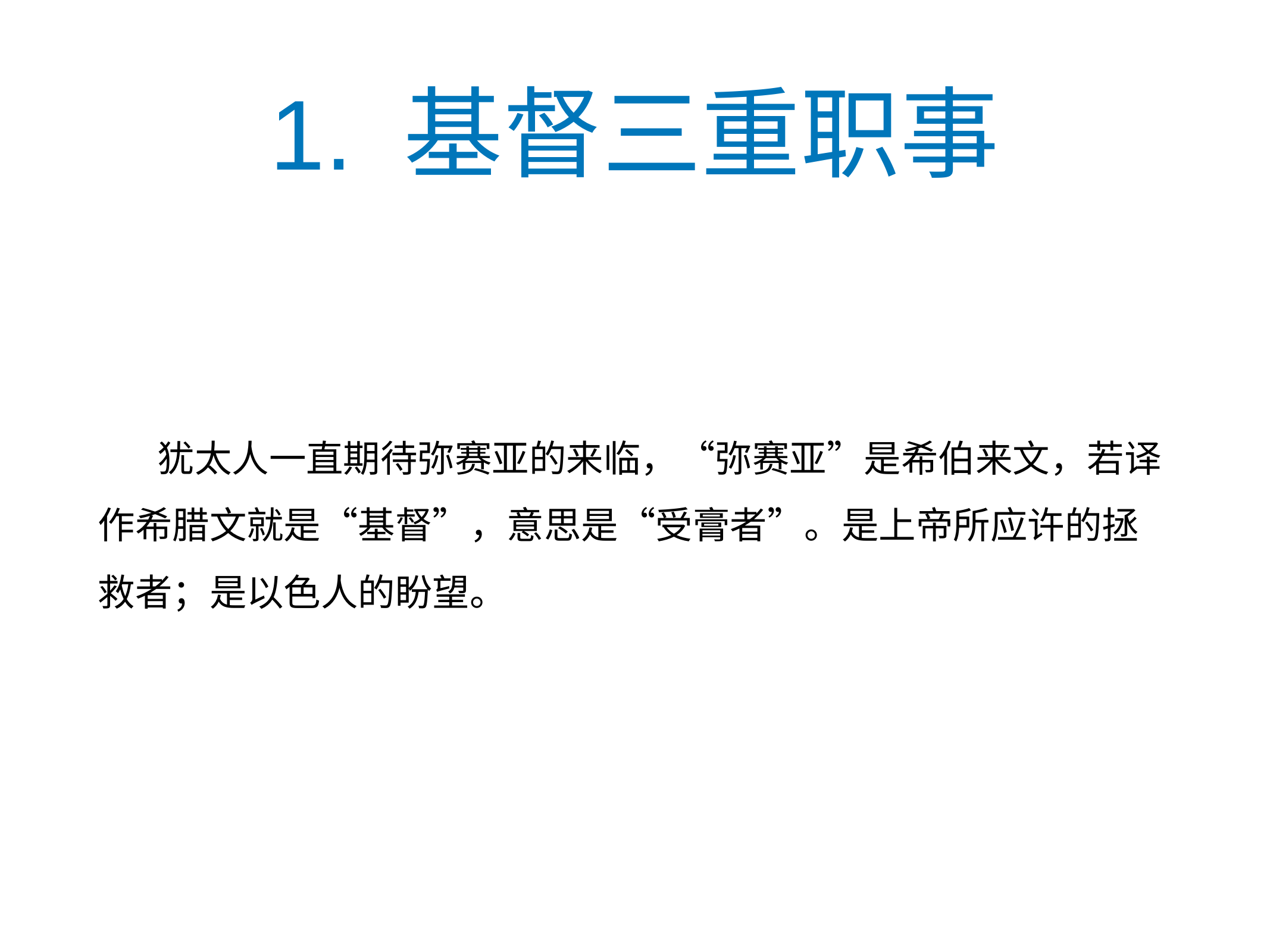

# 1. 基督三重职事
犹太人一直期待弥赛亚的来临，“弥赛亚”是希伯来文，若译作希腊文就是“基督”，意思是“受膏者”。是上帝所应许的拯救者；是以色人的盼望。